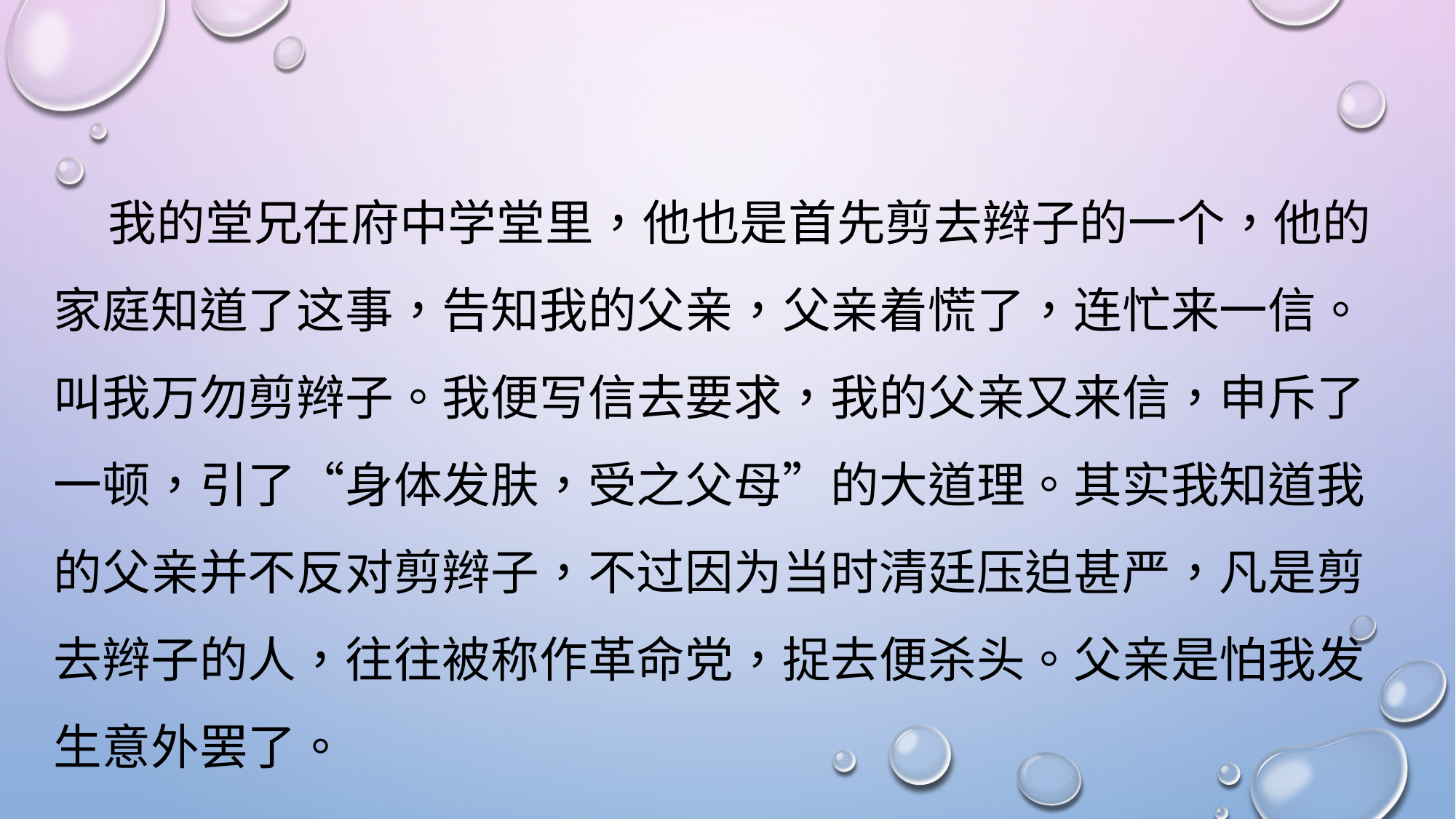

我的堂兄在府中学堂里，他也是首先剪去辫子的一个，他的家庭知道了这事，告知我的父亲，父亲着慌了，连忙来一信。叫我万勿剪辫子。我便写信去要求，我的父亲又来信，申斥了一顿，引了“身体发肤，受之父母”的大道理。其实我知道我的父亲并不反对剪辫子，不过因为当时清廷压迫甚严，凡是剪去辫子的人，往往被称作革命党，捉去便杀头。父亲是怕我发生意外罢了。